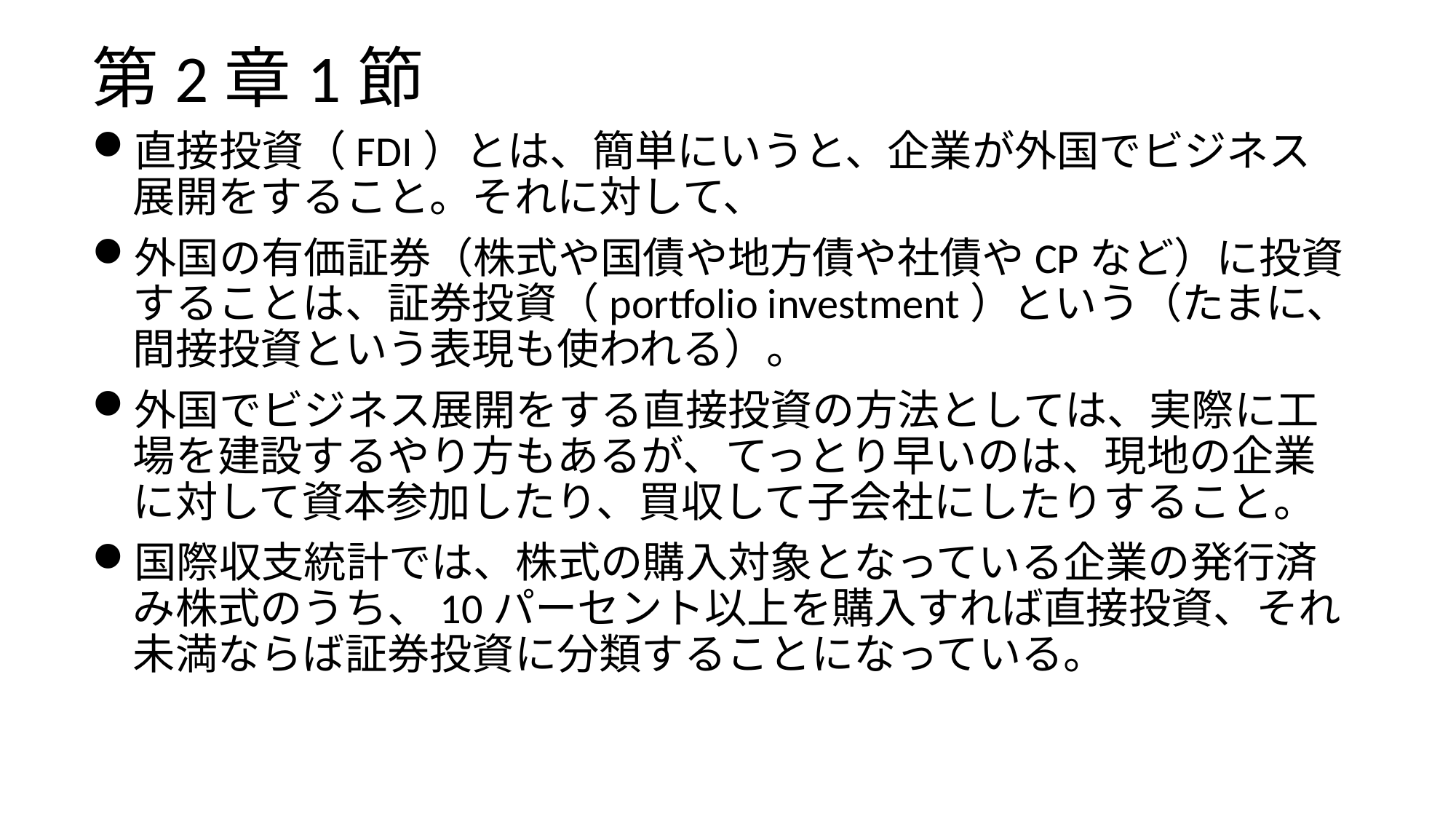

# 第2章1節
直接投資（FDI）とは、簡単にいうと、企業が外国でビジネス展開をすること。それに対して、
外国の有価証券（株式や国債や地方債や社債やCPなど）に投資することは、証券投資（portfolio investment）という（たまに、間接投資という表現も使われる）。
外国でビジネス展開をする直接投資の方法としては、実際に工場を建設するやり方もあるが、てっとり早いのは、現地の企業に対して資本参加したり、買収して子会社にしたりすること。
国際収支統計では、株式の購入対象となっている企業の発行済み株式のうち、10パーセント以上を購入すれば直接投資、それ未満ならば証券投資に分類することになっている。